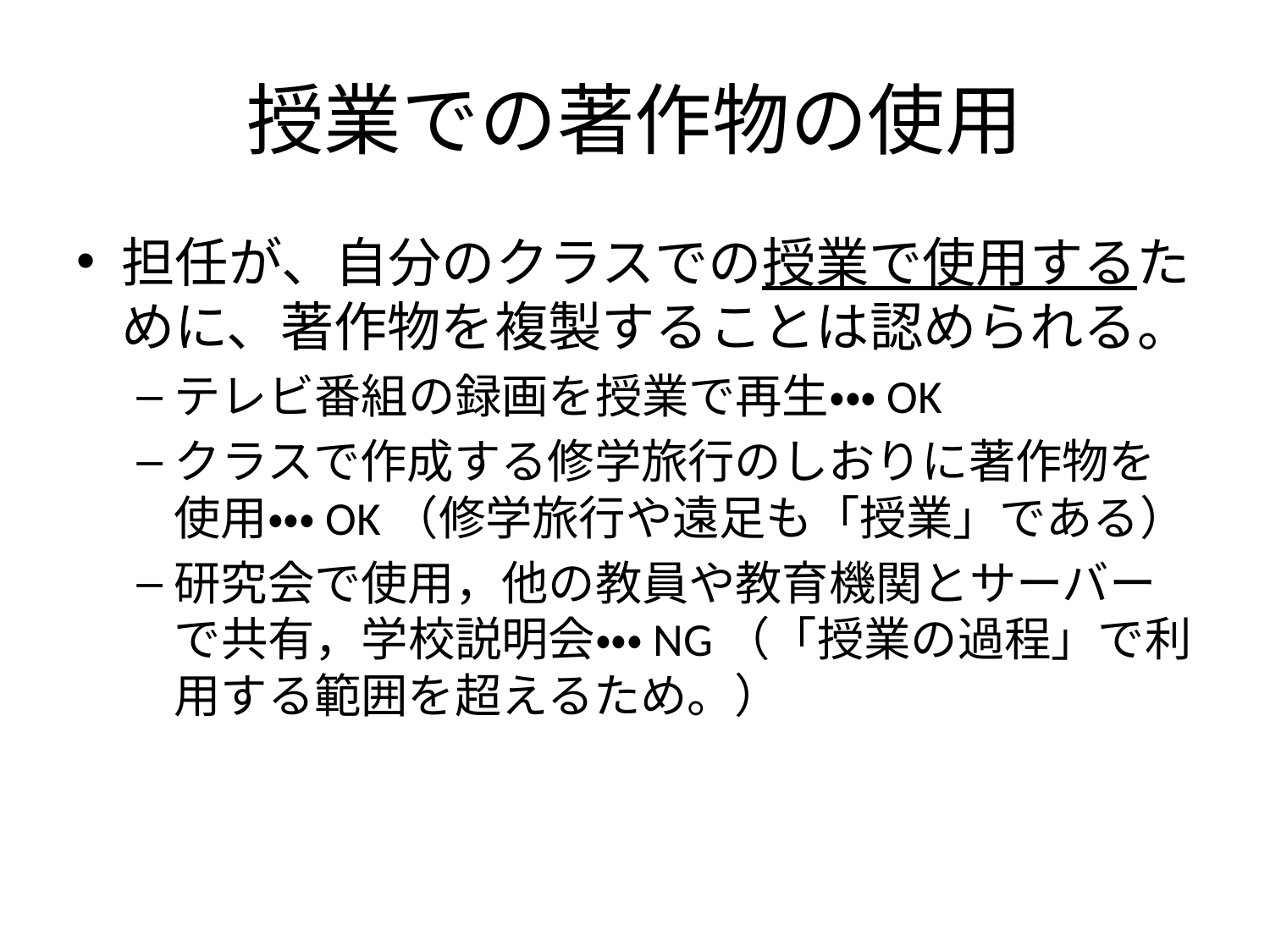

# 授業での著作物の使用
担任が、自分のクラスでの授業で使用するために、著作物を複製することは認められる。
テレビ番組の録画を授業で再生・・・OK
クラスで作成する修学旅行のしおりに著作物を使用・・・OK（修学旅行や遠足も「授業」である）
研究会で使用，他の教員や教育機関とサーバーで共有，学校説明会・・・NG（「授業の過程」で利用する範囲を超えるため。）